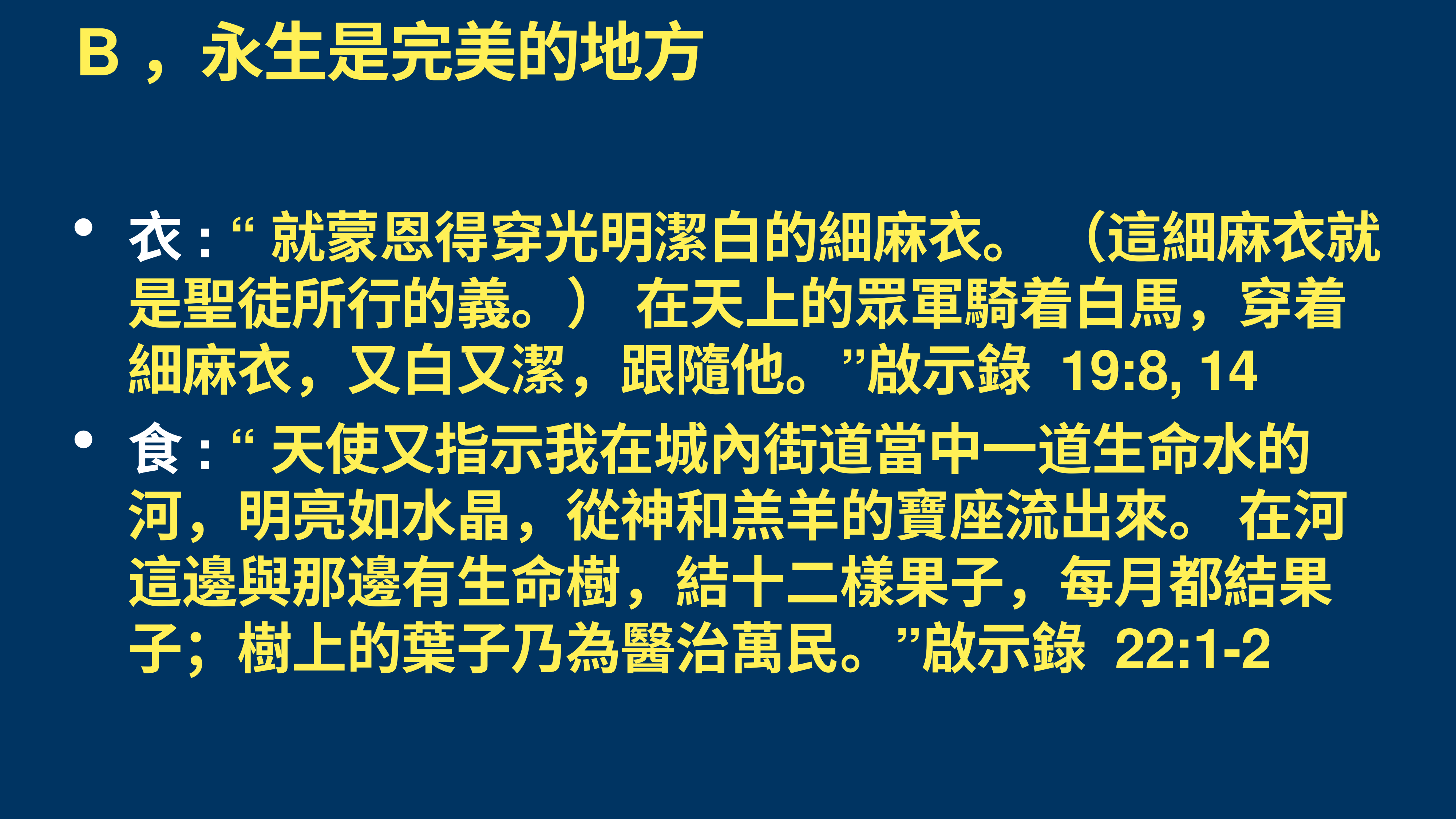

# B，永生是完美的地方
衣: “就蒙恩得穿光明潔白的細麻衣。 （這細麻衣就是聖徒所行的義。） 在天上的眾軍騎着白馬，穿着細麻衣，又白又潔，跟隨他。”啟示錄 19:8, 14
食: “天使又指示我在城內街道當中一道生命水的河，明亮如水晶，從神和羔羊的寶座流出來。 在河這邊與那邊有生命樹，結十二樣果子，每月都結果子；樹上的葉子乃為醫治萬民。”啟示錄 22:1-2